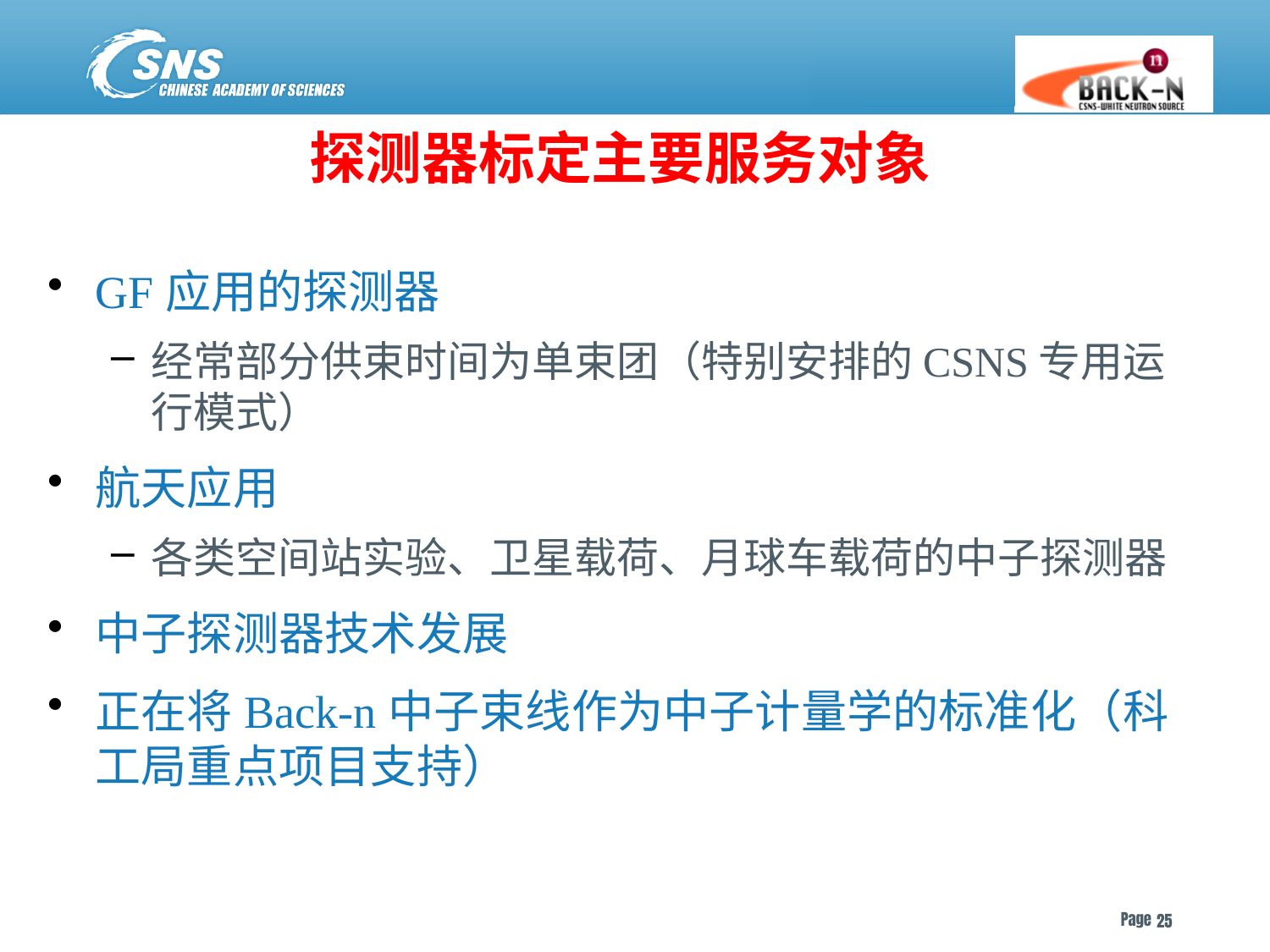

# 探测器标定主要服务对象
GF应用的探测器
经常部分供束时间为单束团（特别安排的CSNS专用运行模式）
航天应用
各类空间站实验、卫星载荷、月球车载荷的中子探测器
中子探测器技术发展
正在将Back-n中子束线作为中子计量学的标准化（科工局重点项目支持）
25